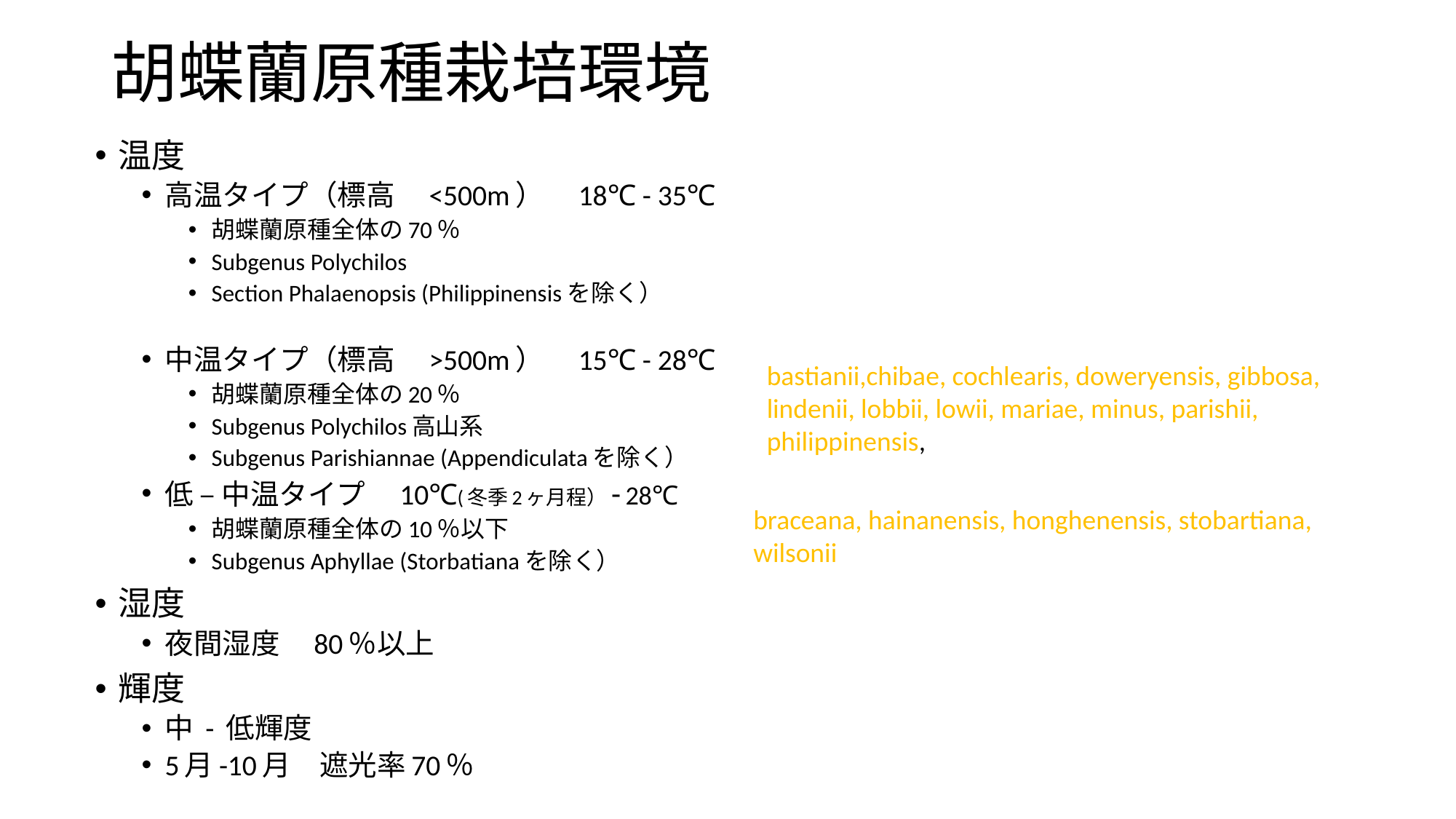

# 胡蝶蘭原種栽培環境
温度
高温タイプ（標高　<500m）　18℃ - 35℃
胡蝶蘭原種全体の70％
Subgenus Polychilos
Section Phalaenopsis (Philippinensisを除く）

中温タイプ（標高　>500m）　15℃ - 28℃
胡蝶蘭原種全体の20％
Subgenus Polychilos高山系
Subgenus Parishiannae (Appendiculataを除く）
低 – 中温タイプ　10℃(冬季2ヶ月程）- 28℃
胡蝶蘭原種全体の10％以下
Subgenus Aphyllae (Storbatianaを除く）
湿度
夜間湿度　80％以上
輝度
中 - 低輝度
5月-10月　遮光率70％

bastianii,chibae, cochlearis, doweryensis, gibbosa, lindenii, lobbii, lowii, mariae, minus, parishii, philippinensis,
braceana, hainanensis, honghenensis, stobartiana, wilsonii